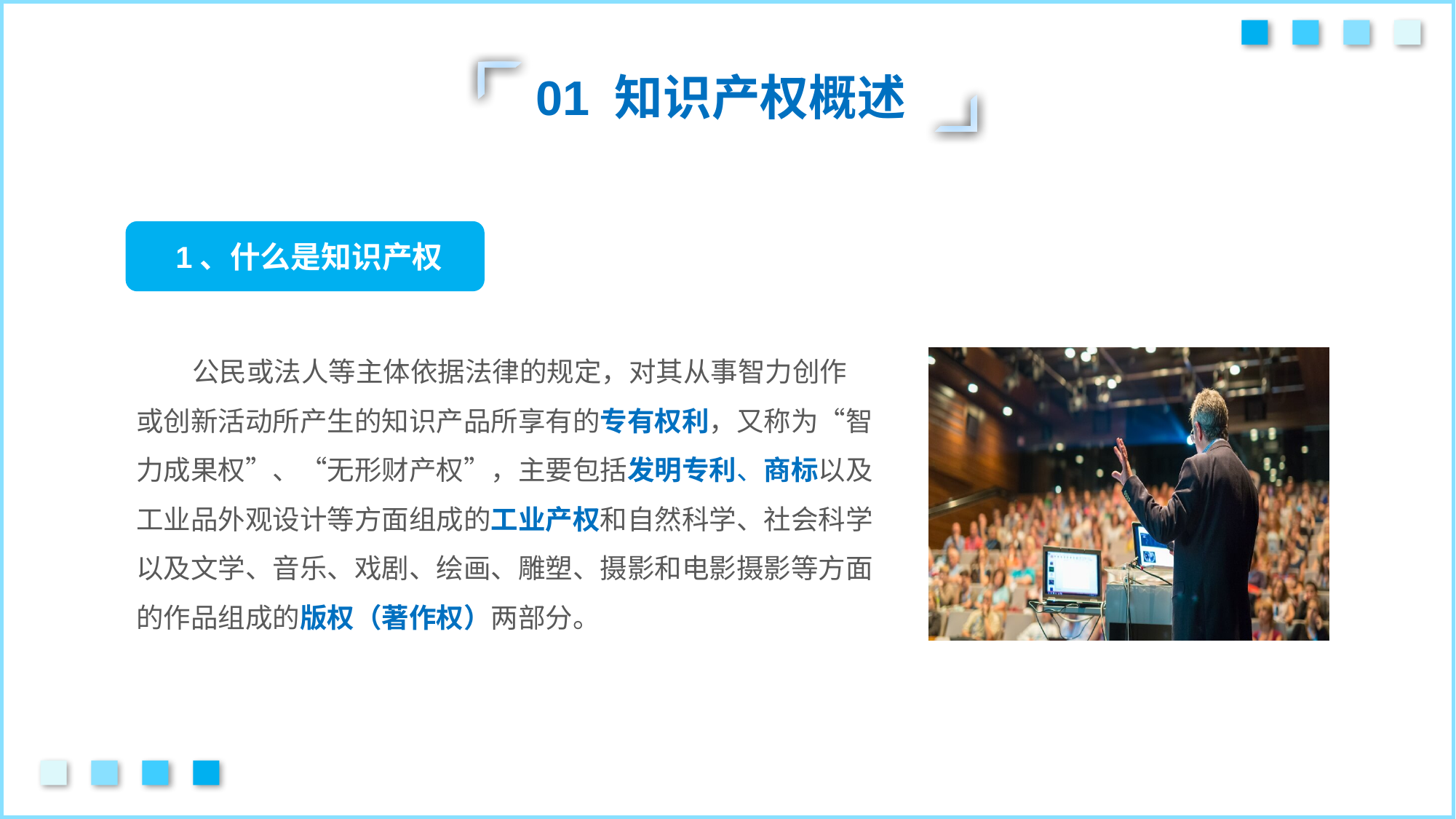

01 知识产权概述

 1、什么是知识产权
        公民或法人等主体依据法律的规定，对其从事智力创作或创新活动所产生的知识产品所享有的专有权利，又称为“智力成果权”、“无形财产权”，主要包括发明专利、商标以及工业品外观设计等方面组成的工业产权和自然科学、社会科学以及文学、音乐、戏剧、绘画、雕塑、摄影和电影摄影等方面的作品组成的版权（著作权）两部分。